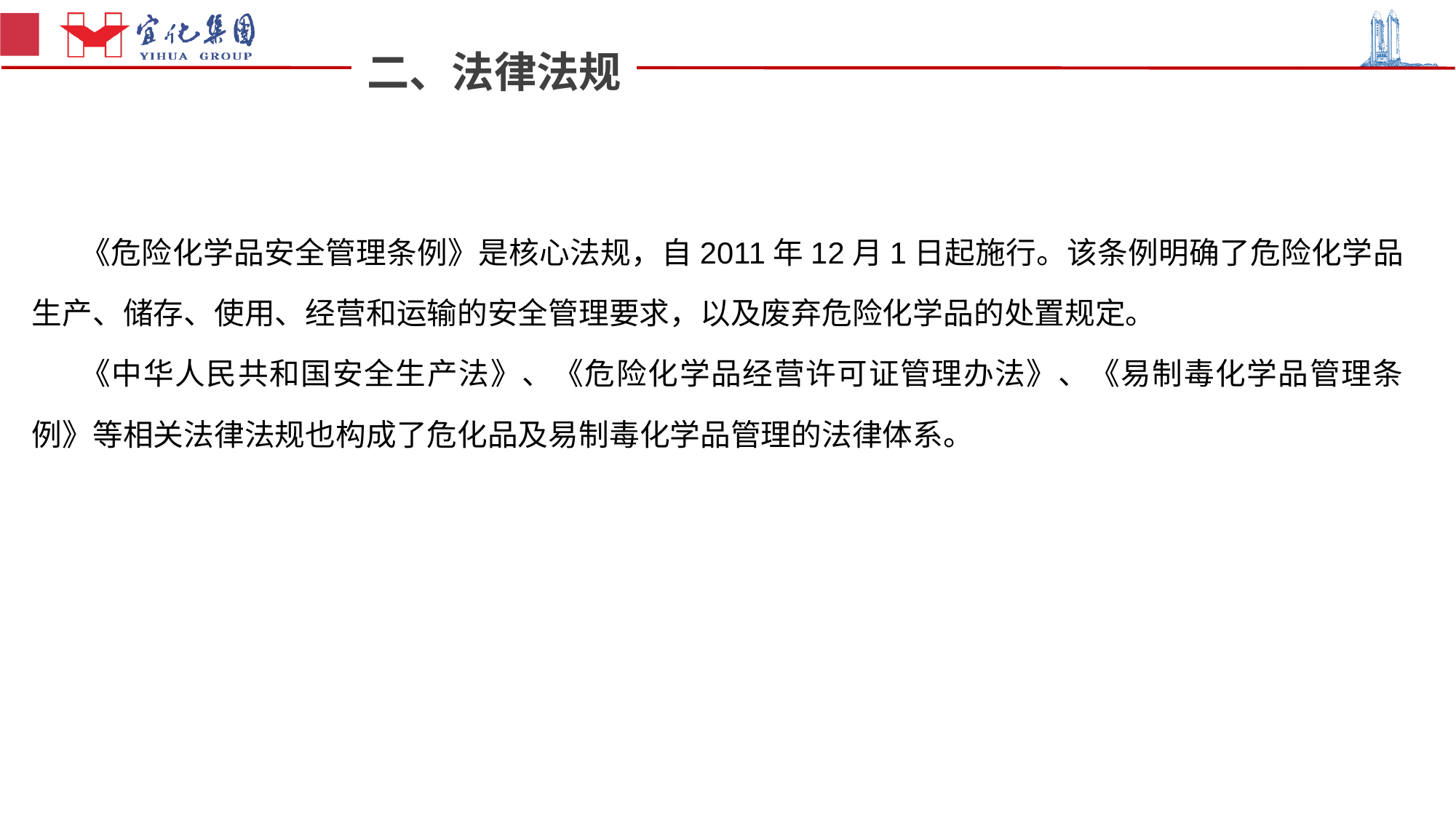

二、法律法规
《危险化学品安全管理条例》是核心法规，自2011年12月1日起施行。该条例明确了危险化学品生产、储存、使用、经营和运输的安全管理要求，以及废弃危险化学品的处置规定。
《中华人民共和国安全生产法》、《危险化学品经营许可证管理办法》、《易制毒化学品管理条例》等相关法律法规也构成了危化品及易制毒化学品管理的法律体系。